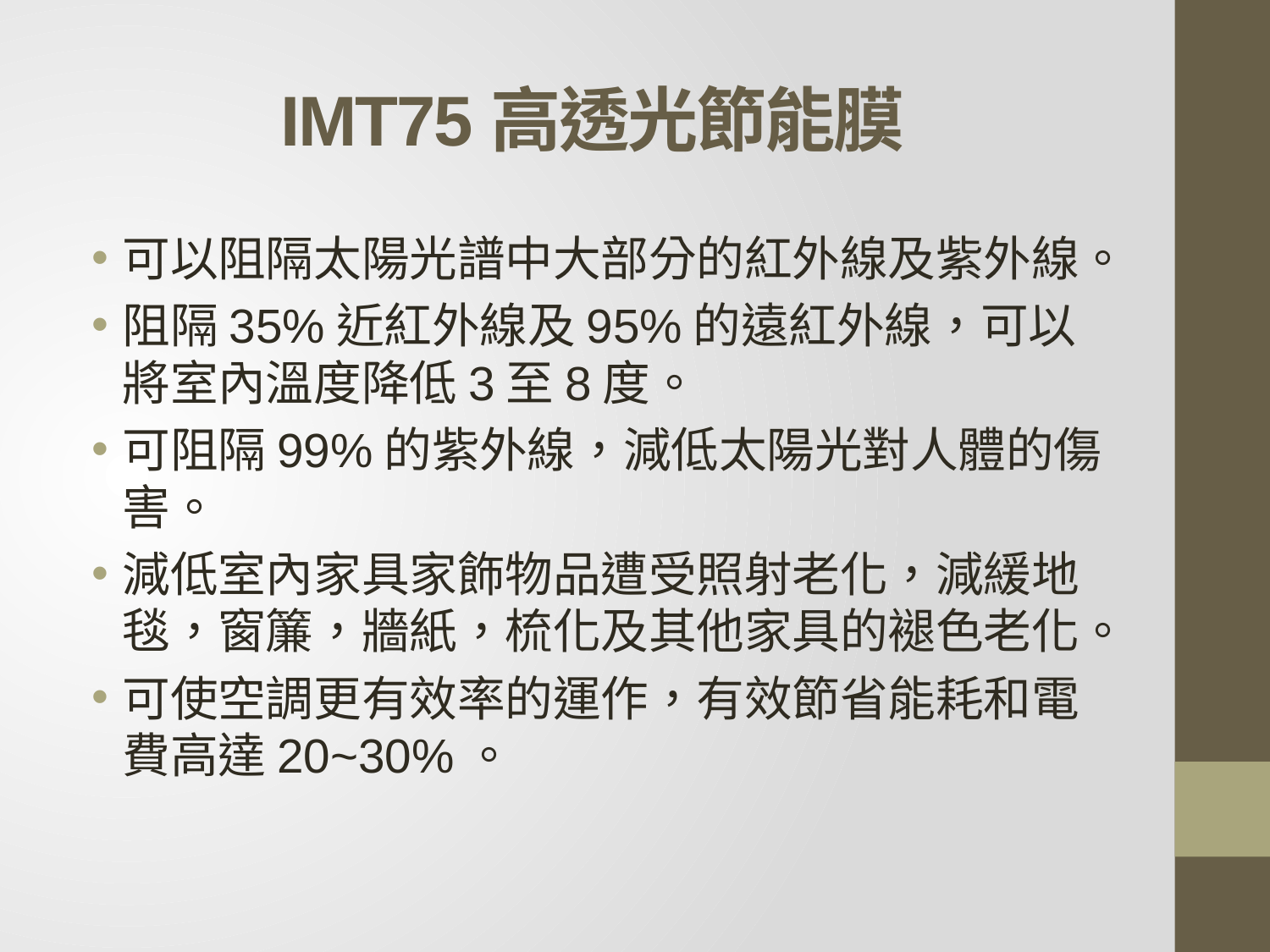

# IMT75高透光節能膜
可以阻隔太陽光譜中大部分的紅外線及紫外線。
阻隔35%近紅外線及95%的遠紅外線，可以將室內溫度降低3至8度。
可阻隔99%的紫外線，減低太陽光對人體的傷害。
減低室內家具家飾物品遭受照射老化，減緩地毯，窗簾，牆紙，梳化及其他家具的褪色老化。
可使空調更有效率的運作，有效節省能耗和電費高達20~30%。